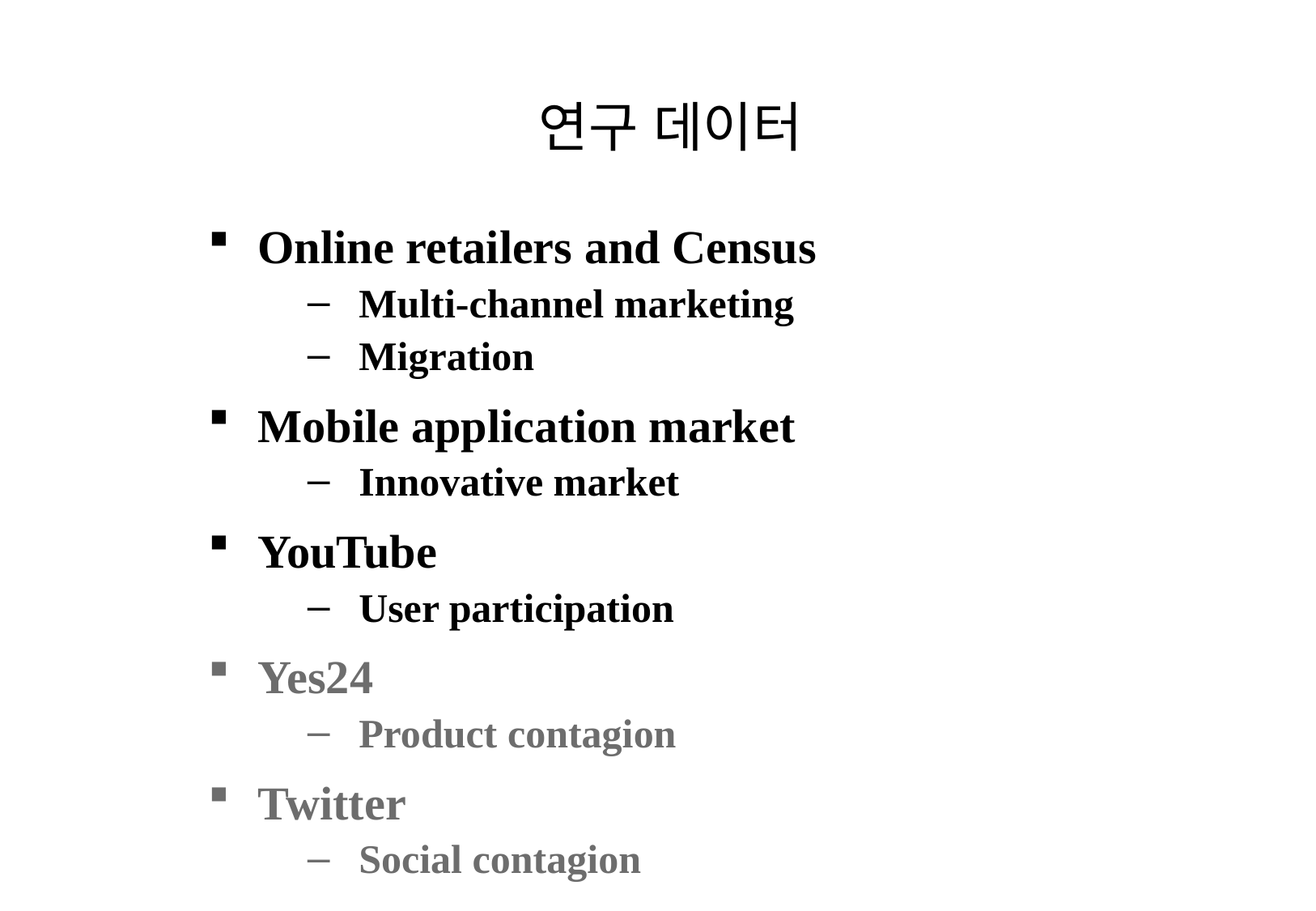

# 연구 데이터
Online retailers and Census
Multi-channel marketing
Migration
Mobile application market
Innovative market
YouTube
User participation
Yes24
Product contagion
Twitter
Social contagion